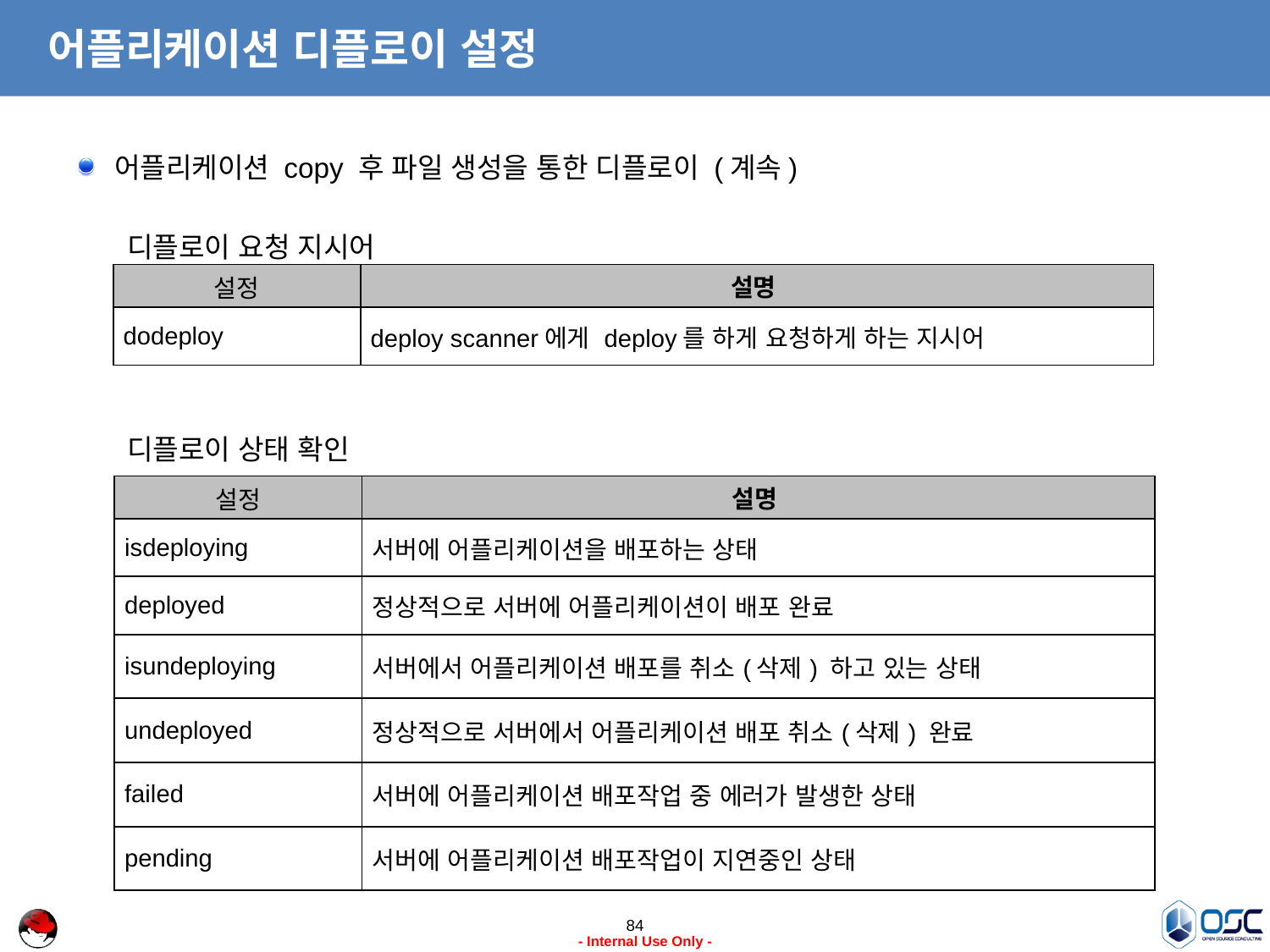

# 어플리케이션 디플로이 설정
어플리케이션 copy 후 파일 생성을 통한 디플로이 (계속)
디플로이 요청 지시어

디플로이 상태 확인
| 설정 | 설명 |
| --- | --- |
| dodeploy | deploy scanner에게 deploy를 하게 요청하게 하는 지시어 |
| 설정 | 설명 |
| --- | --- |
| isdeploying | 서버에 어플리케이션을 배포하는 상태 |
| deployed | 정상적으로 서버에 어플리케이션이 배포 완료 |
| isundeploying | 서버에서 어플리케이션 배포를 취소(삭제) 하고 있는 상태 |
| undeployed | 정상적으로 서버에서 어플리케이션 배포 취소(삭제) 완료 |
| failed | 서버에 어플리케이션 배포작업 중 에러가 발생한 상태 |
| pending | 서버에 어플리케이션 배포작업이 지연중인 상태 |